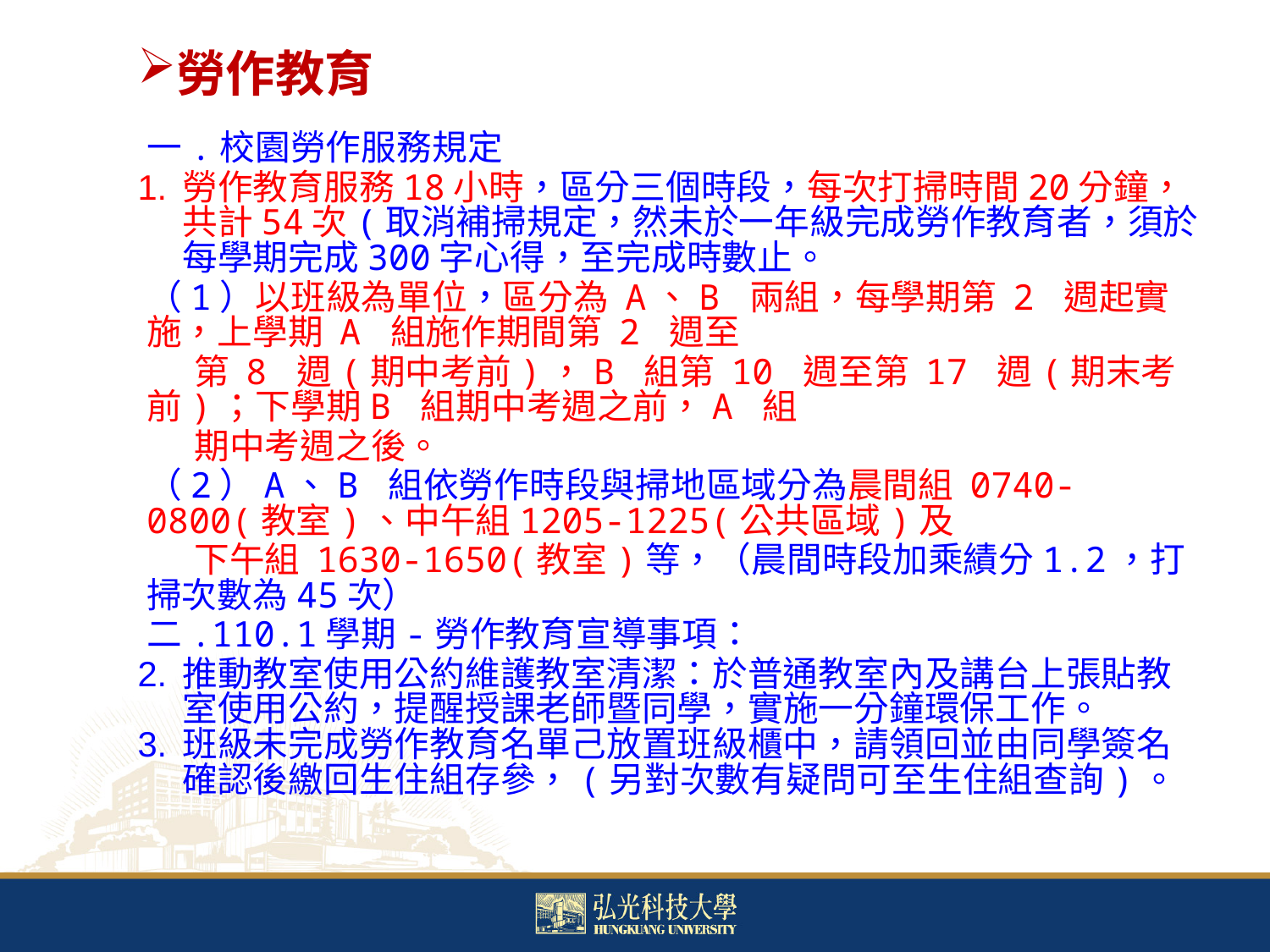

勞作教育
一.校園勞作服務規定
勞作教育服務18小時，區分三個時段，每次打掃時間20分鐘，共計54次(取消補掃規定，然未於一年級完成勞作教育者，須於每學期完成300字心得，至完成時數止。
（1）以班級為單位，區分為 A、B 兩組，每學期第 2 週起實施，上學期 A 組施作期間第 2 週至
     第 8 週(期中考前)，B 組第 10 週至第 17 週(期末考前)；下學期B 組期中考週之前，A 組
     期中考週之後。
（2）A、B 組依勞作時段與掃地區域分為晨間組 0740-0800(教室)、中午組1205-1225(公共區域)及
     下午組 1630-1650(教室)等，（晨間時段加乘績分1.2，打掃次數為45次）
二.110.1學期-勞作教育宣導事項：
推動教室使用公約維護教室清潔：於普通教室內及講台上張貼教室使用公約，提醒授課老師暨同學，實施一分鐘環保工作。
班級未完成勞作教育名單己放置班級櫃中，請領回並由同學簽名確認後繳回生住組存參，(另對次數有疑問可至生住組查詢)。